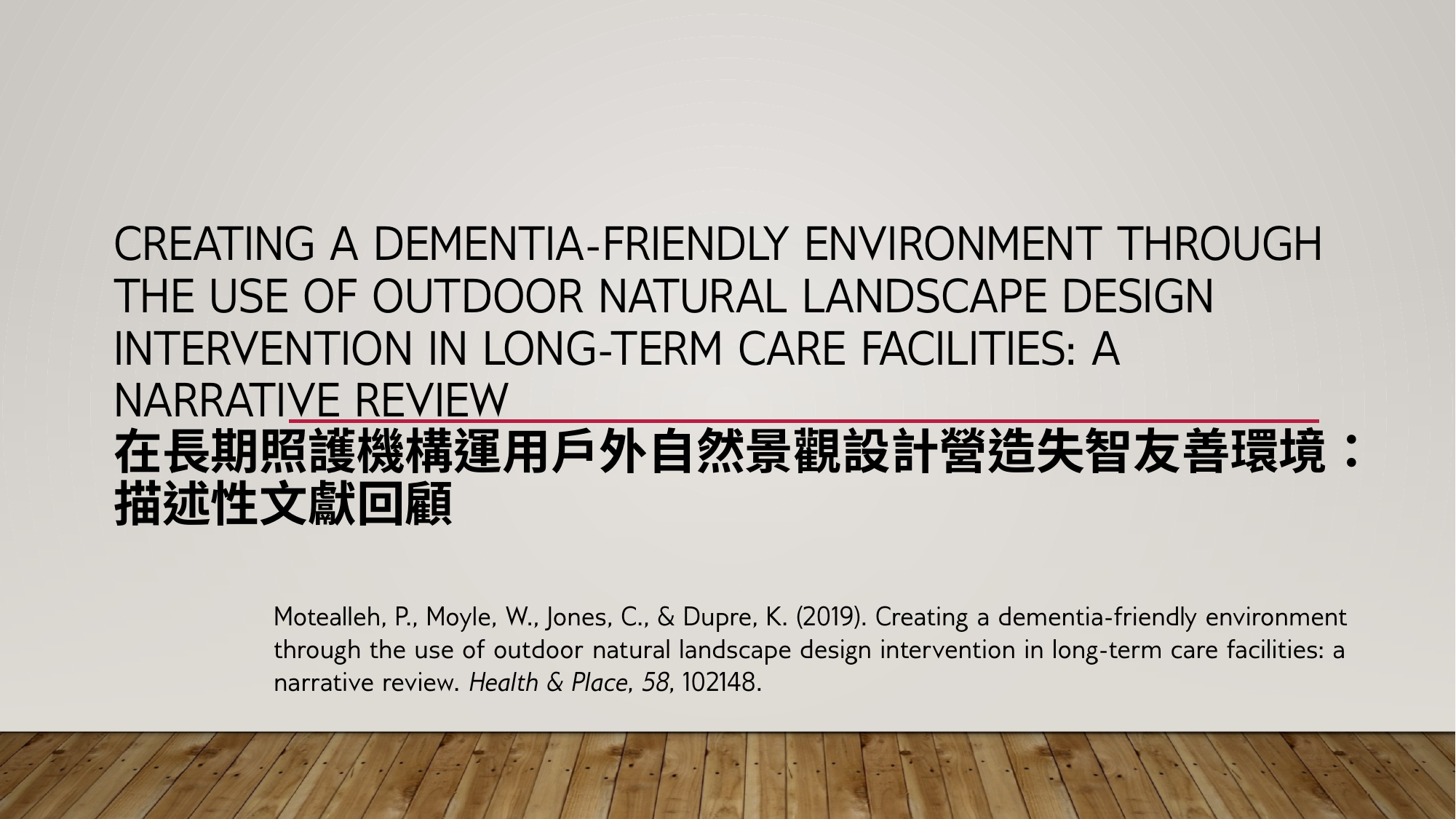

# Creating a dementia-friendly environment through the use of outdoor natural landscape design intervention in long-term care facilities: A narrative review 在長期照護機構運用戶外自然景觀設計營造失智友善環境：描述性文獻回顧
Motealleh, P., Moyle, W., Jones, C., & Dupre, K. (2019). Creating a dementia-friendly environment through the use of outdoor natural landscape design intervention in long-term care facilities: a narrative review. Health & Place, 58, 102148.